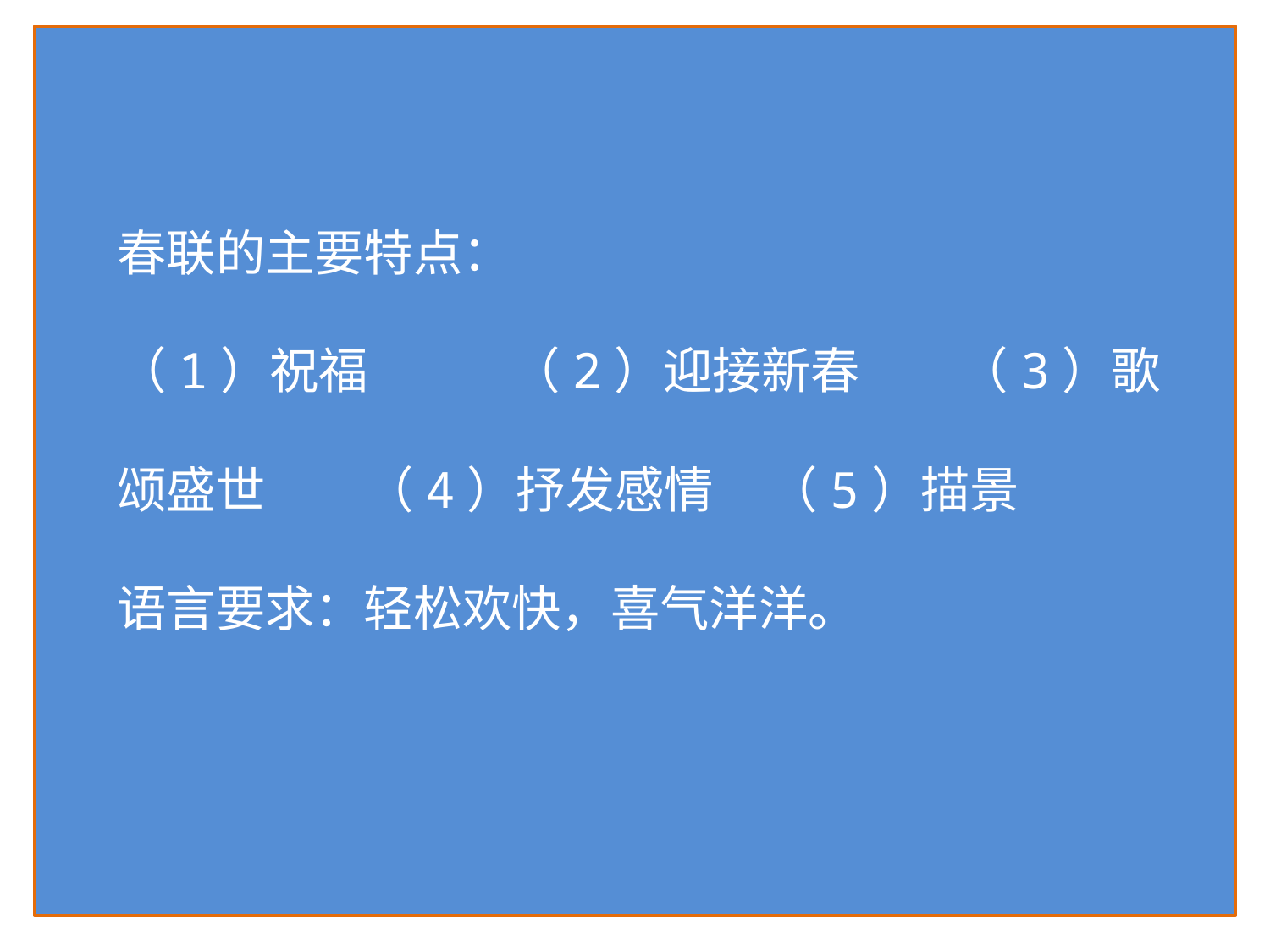

春联的主要特点：
（1）祝福             （2）迎接新春         （3）歌颂盛世         （4）抒发感情     （5）描景
语言要求：轻松欢快，喜气洋洋。